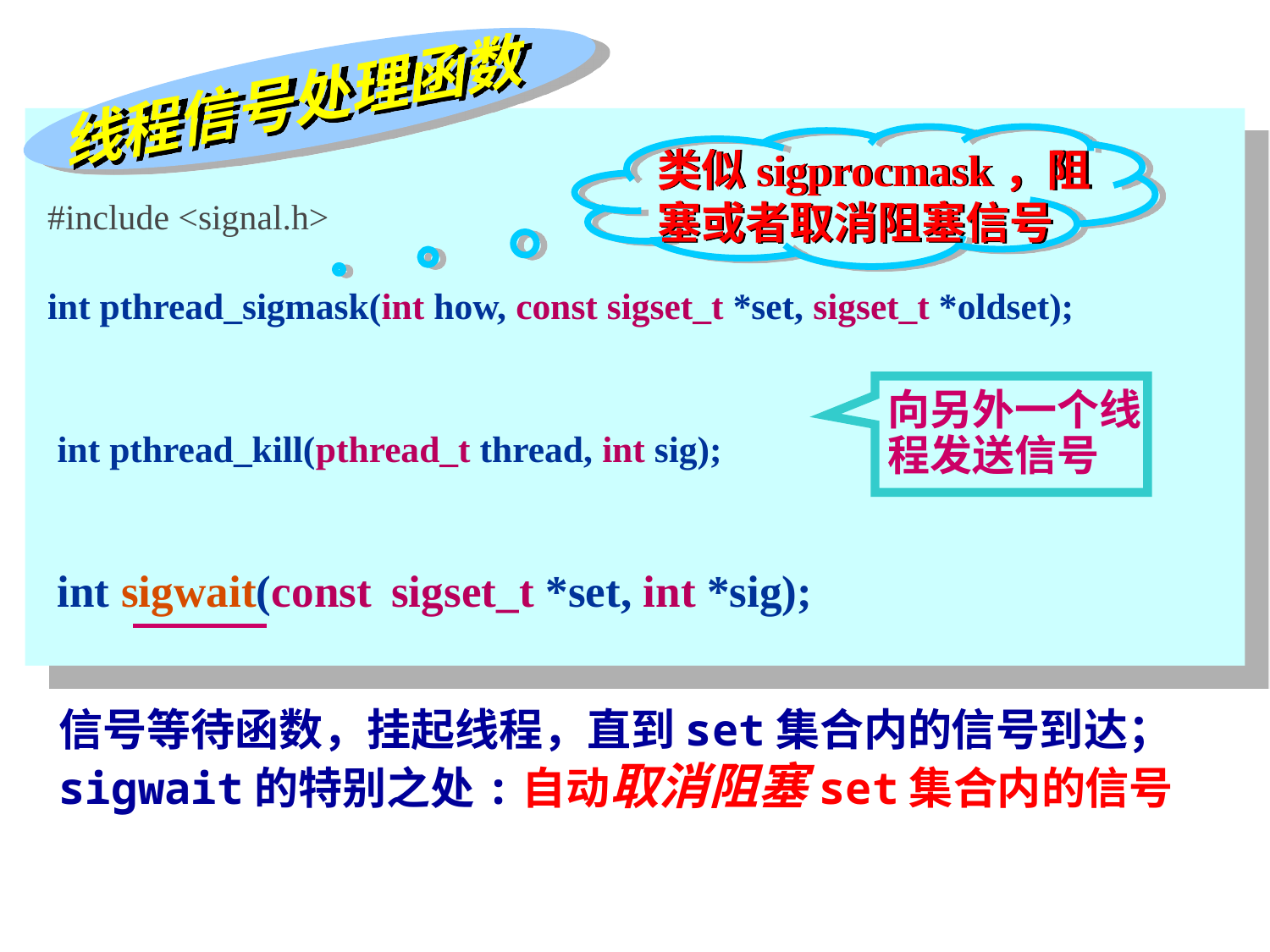

线程信号处理函数

#include <signal.h>
int pthread_sigmask(int how, const sigset_t *set, sigset_t *oldset);

类似sigprocmask，阻塞或者取消阻塞信号

向另外一个线程发送信号
int pthread_kill(pthread_t thread, int sig);
int sigwait(const sigset_t *set, int *sig);
信号等待函数，挂起线程，直到set集合内的信号到达；
sigwait的特别之处:自动取消阻塞set集合内的信号